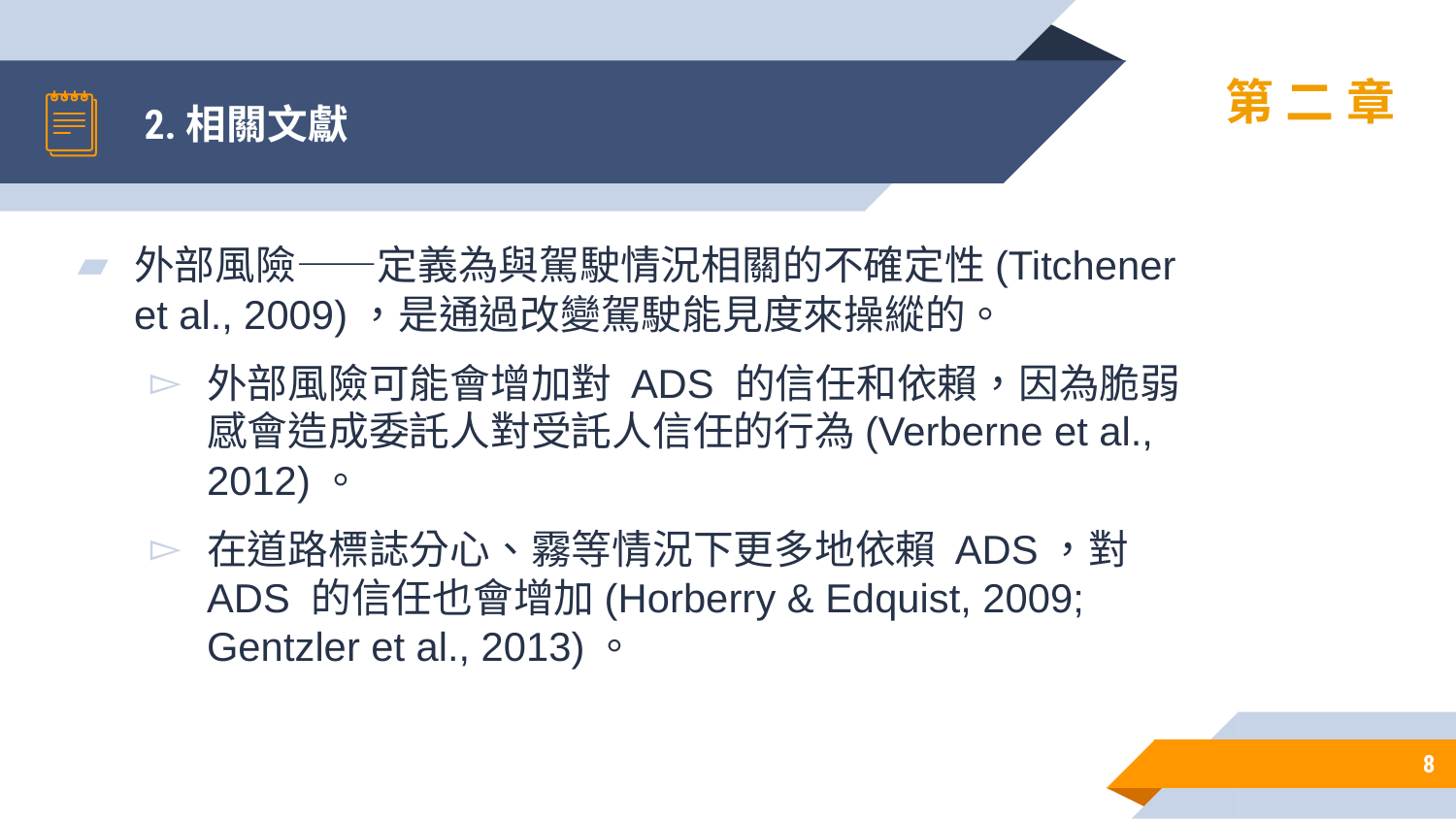

# 2.相關文獻
第二章

外部風險——定義為與駕駛情況相關的不確定性(Titchener et al., 2009)，是通過改變駕駛能見度來操縱的。
外部風險可能會增加對 ADS 的信任和依賴，因為脆弱感會造成委託人對受託人信任的行為(Verberne et al., 2012)。
在道路標誌分心、霧等情況下更多地依賴 ADS，對 ADS 的信任也會增加(Horberry & Edquist, 2009; Gentzler et al., 2013)。
8